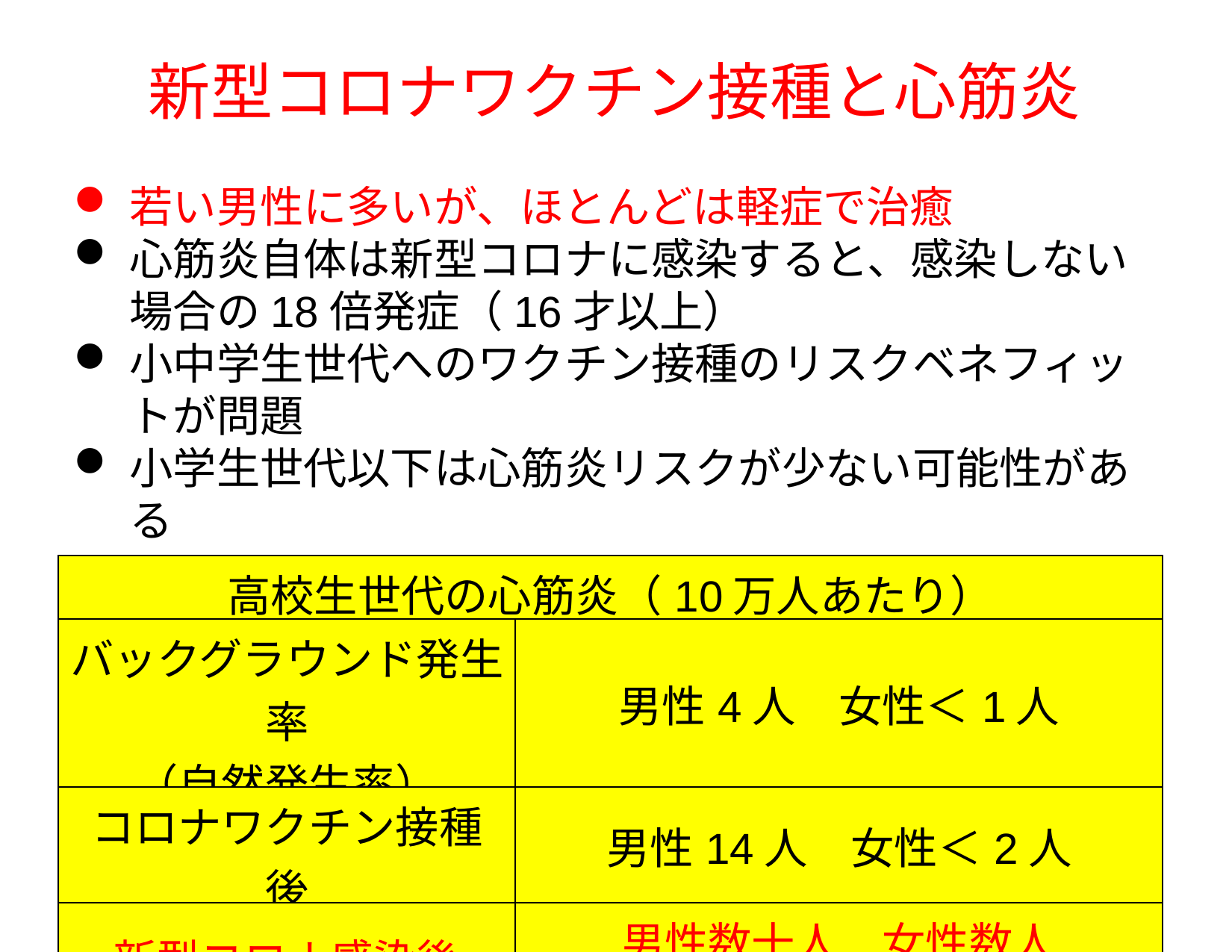

新型コロナワクチン接種と心筋炎

若い男性に多いが、ほとんどは軽症で治癒
心筋炎自体は新型コロナに感染すると、感染しない場合の18倍発症（16才以上）
小中学生世代へのワクチン接種のリスクベネフィットが問題
小学生世代以下は心筋炎リスクが少ない可能性がある
| 高校生世代の心筋炎（10万人あたり） |  |
| --- | --- |
| バックグラウンド発生率 （自然発生率） | 男性4人　女性＜1人 |
| コロナワクチン接種後 | 男性14人　女性＜2人 |
| 新型コロナ感染後 | 男性数十人　女性数人 （バックグラウンド発生率の18倍） |